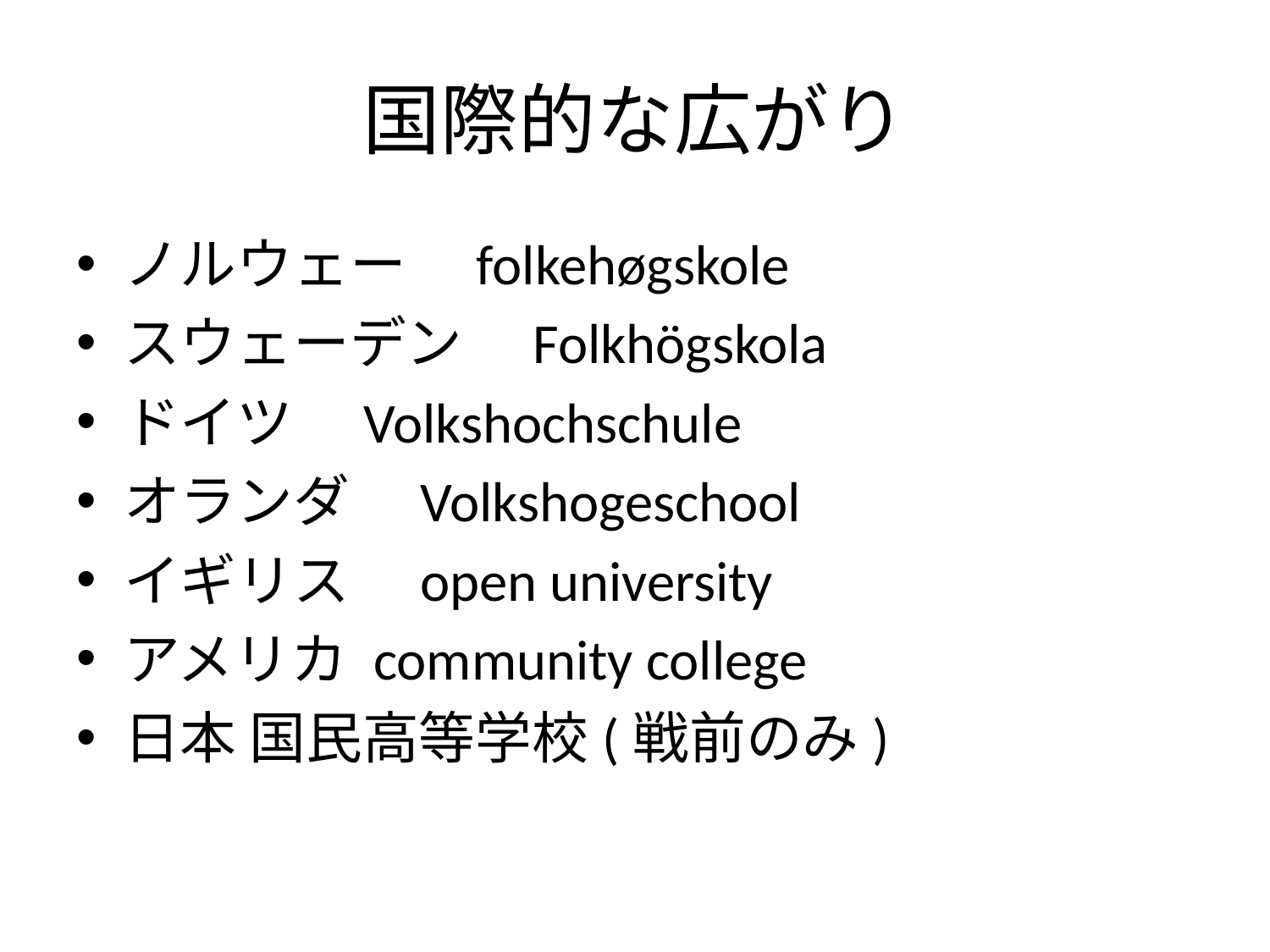

# 国際的な広がり
ノルウェー　folkehøgskole
スウェーデン　Folkhögskola
ドイツ　Volkshochschule
オランダ　Volkshogeschool
イギリス　open university
アメリカ community college
日本 国民高等学校(戦前のみ)